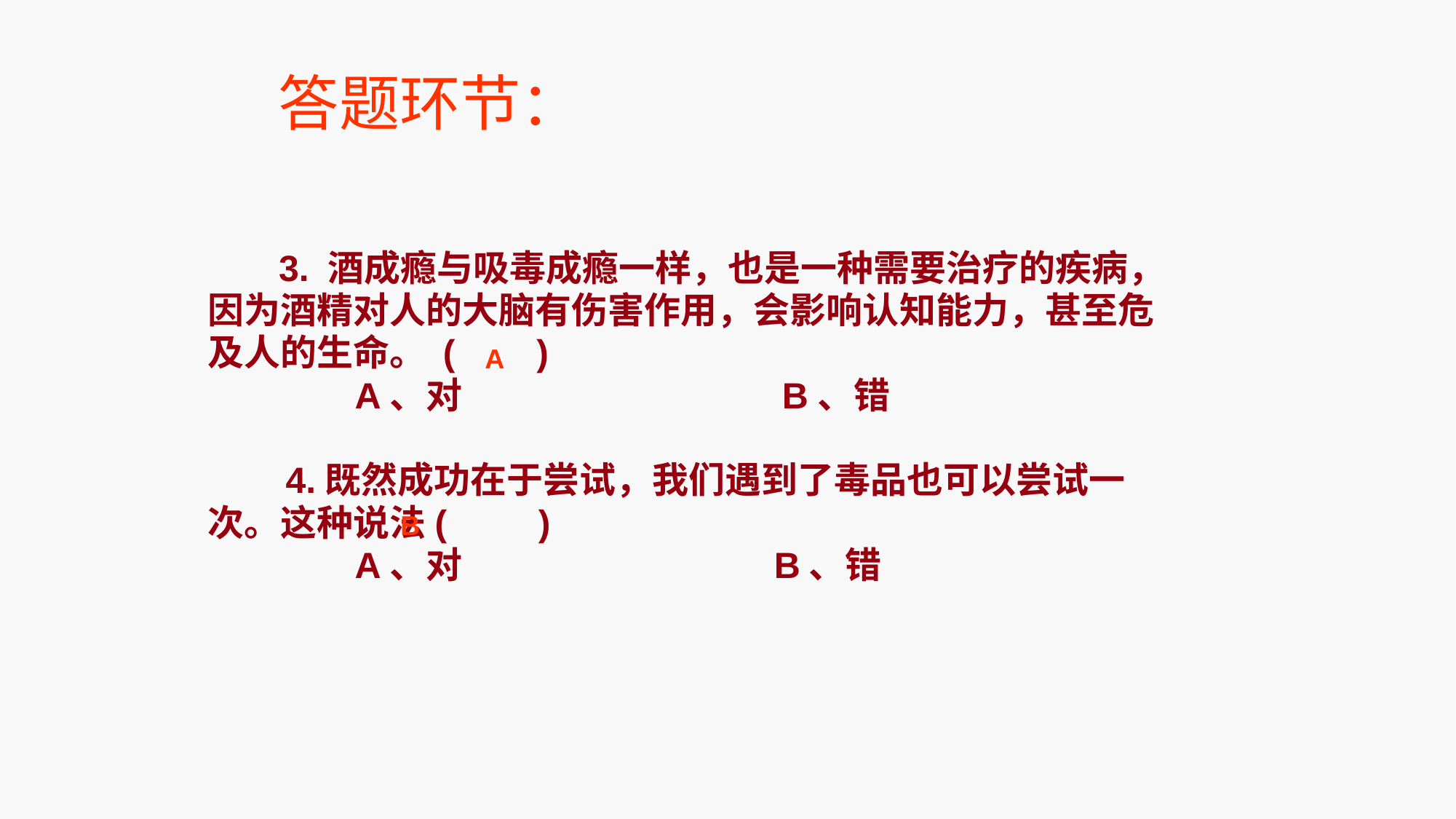

答题环节：
　      3. 酒成瘾与吸毒成瘾一样，也是一种需要治疗的疾病，因为酒精对人的大脑有伤害作用，会影响认知能力，甚至危及人的生命。 (        ) 
　　        A、对                                      B、错
　    4.既然成功在于尝试，我们遇到了毒品也可以尝试一次。这种说法(         ) 
　　        A、对                                     B、错

A
B